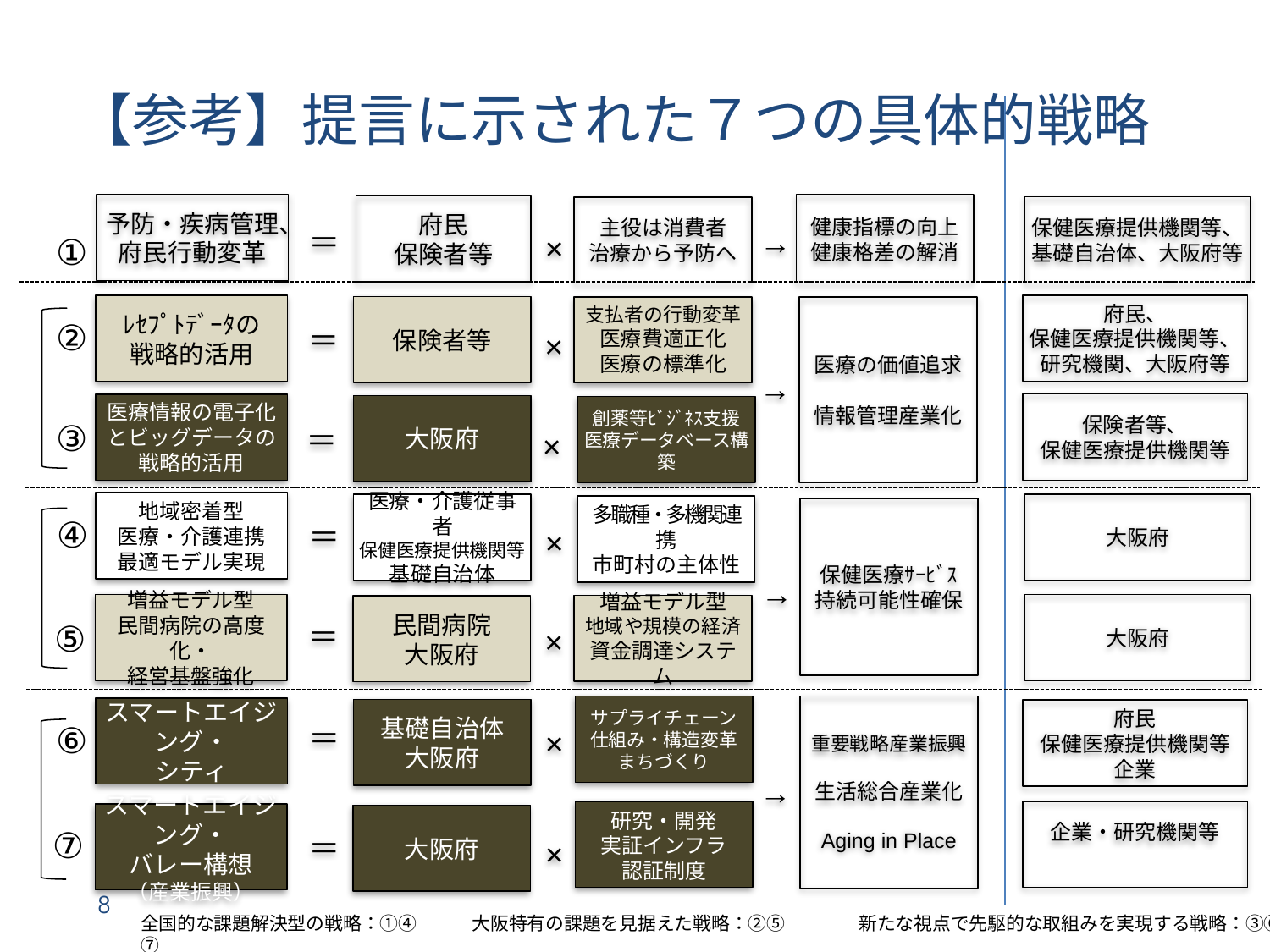

# 【参考】提言に示された７つの具体的戦略
予防・疾病管理、府民行動変革
健康指標の向上
健康格差の解消
府民
保険者等
保健医療提供機関等、
基礎自治体、大阪府等
主役は消費者
治療から予防へ
＝
→
×
①
府民、
保健医療提供機関等、
研究機関、大阪府等
ﾚｾﾌﾟﾄﾃﾞｰﾀの
戦略的活用
保険者等

支払者の行動変革
医療費適正化
医療の標準化

医療の価値追求

情報管理産業化

②
＝
×
→
保険者等、
保健医療提供機関等
医療情報の電子化とビッグデータの
戦略的活用
大阪府
創薬等ﾋﾞｼﾞﾈｽ支援
医療データベース構築
③
＝
×
地域密着型
医療・介護連携
最適モデル実現
医療・介護従事者
保健医療提供機関等
基礎自治体
大阪府
多職種・多機関連携
市町村の主体性

保健医療ｻｰﾋﾞｽ
持続可能性確保

④

＝
×
→
増益モデル型
民間病院の高度化・
経営基盤強化
大阪府
増益モデル型
地域や規模の経済
資金調達システム
民間病院
大阪府
⑤
＝
×
サプライチェーン
仕組み・構造変革
まちづくり
重要戦略産業振興

生活総合産業化

Aging in Place
スマートエイジング・
シティ
基礎自治体
大阪府
府民
保健医療提供機関等
企業
⑥
＝
×

→
企業・研究機関等

研究・開発
実証インフラ
認証制度

スマートエイジング・
バレー構想
（産業振興）
大阪府
⑦
＝
×
8

全国的な課題解決型の戦略：①④　　　大阪特有の課題を見据えた戦略：②⑤　　　　新たな視点で先駆的な取組みを実現する戦略：③⑥⑦